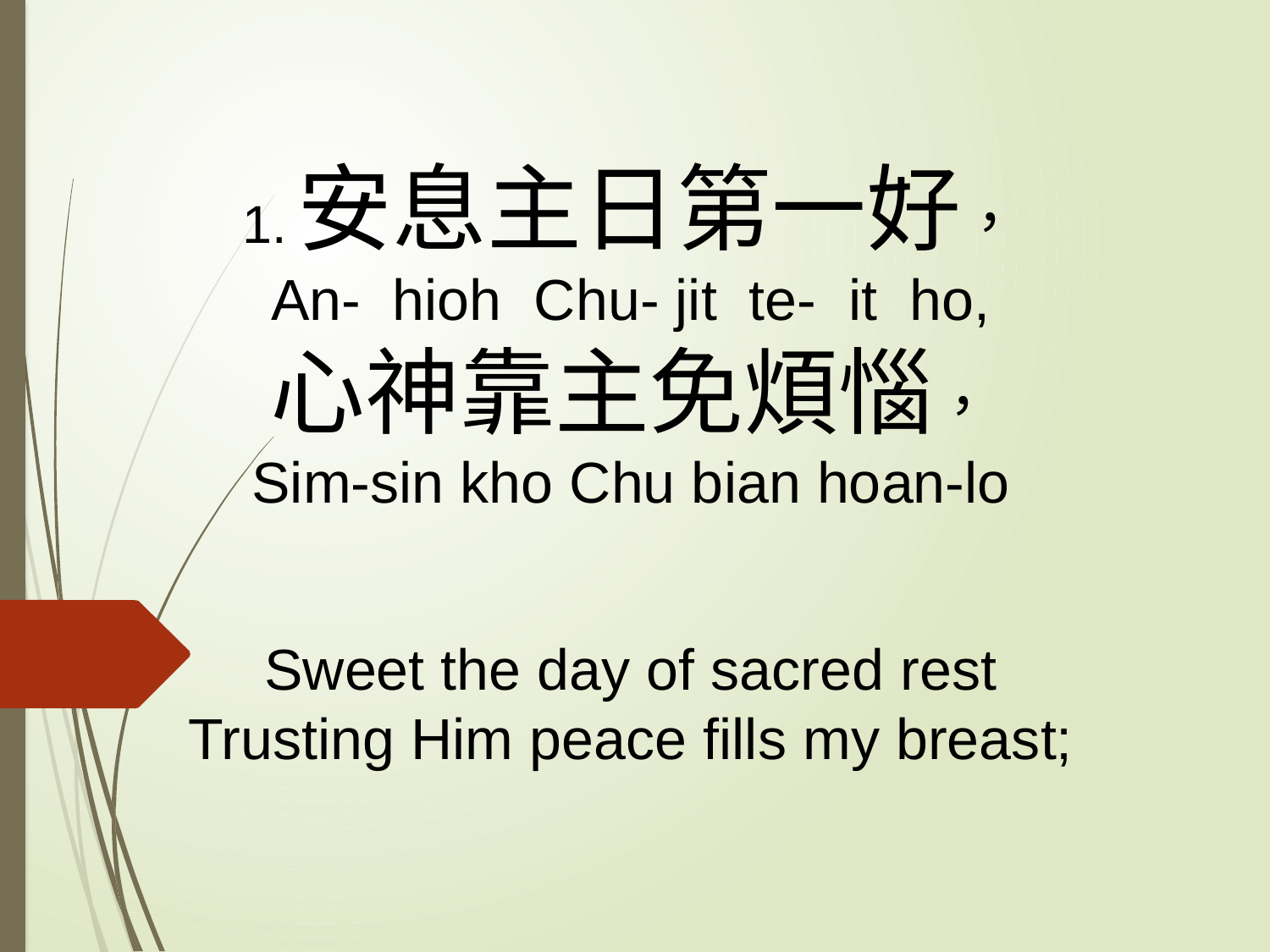

# 1.安息主日第一好， An-  hioh  Chu- jit  te-  it  ho, 心神靠主免煩惱， Sim-sin kho Chu bian hoan-lo Sweet the day of sacred rest Trusting Him peace fills my breast;